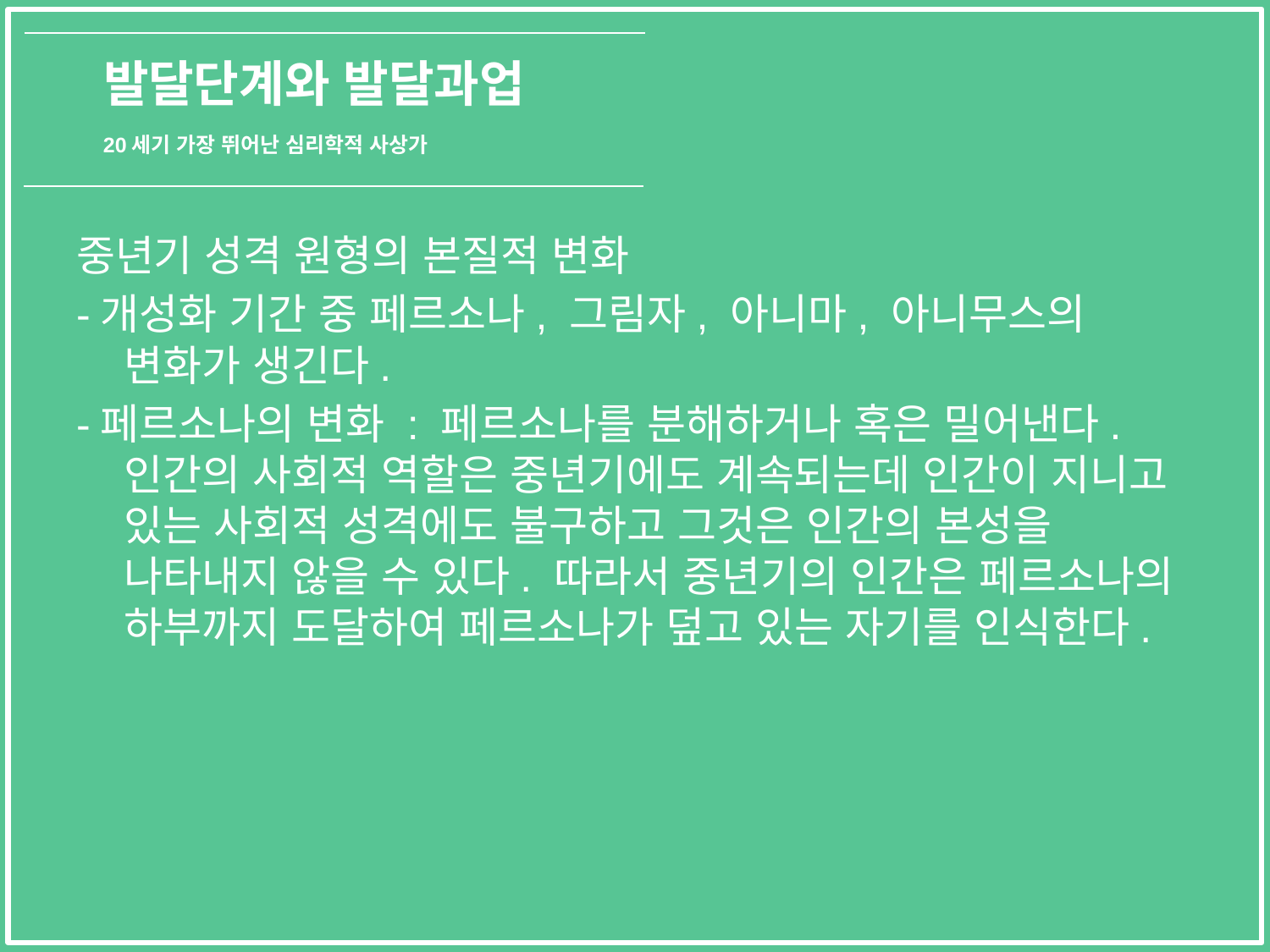

발달단계와 발달과업
20세기 가장 뛰어난 심리학적 사상가
중년기 성격 원형의 본질적 변화
-개성화 기간 중 페르소나, 그림자, 아니마, 아니무스의 변화가 생긴다.
-페르소나의 변화 : 페르소나를 분해하거나 혹은 밀어낸다. 인간의 사회적 역할은 중년기에도 계속되는데 인간이 지니고 있는 사회적 성격에도 불구하고 그것은 인간의 본성을 나타내지 않을 수 있다. 따라서 중년기의 인간은 페르소나의 하부까지 도달하여 페르소나가 덮고 있는 자기를 인식한다.